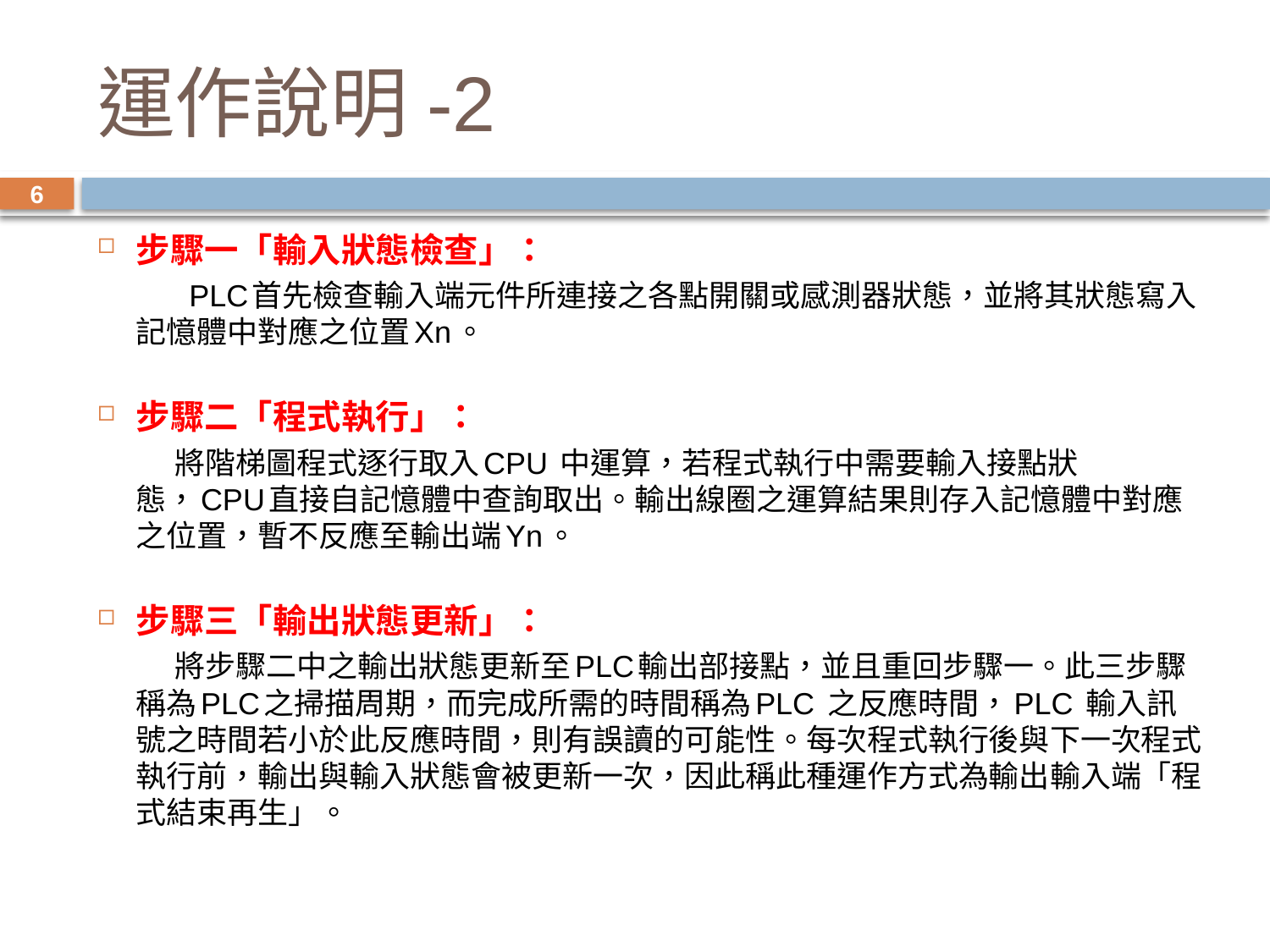

# 運作說明-2
6
步驟一「輸入狀態檢查」：
            PLC首先檢查輸入端元件所連接之各點開關或感測器狀態，並將其狀態寫入記憶體中對應之位置Xn。

步驟二「程式執行」：
            將階梯圖程式逐行取入CPU 中運算，若程式執行中需要輸入接點狀態，CPU直接自記憶體中查詢取出。輸出線圈之運算結果則存入記憶體中對應之位置，暫不反應至輸出端Yn。

步驟三「輸出狀態更新」：
            將步驟二中之輸出狀態更新至PLC輸出部接點，並且重回步驟一。此三步驟稱為PLC之掃描周期，而完成所需的時間稱為PLC 之反應時間，PLC 輸入訊號之時間若小於此反應時間，則有誤讀的可能性。每次程式執行後與下一次程式執行前，輸出與輸入狀態會被更新一次，因此稱此種運作方式為輸出輸入端「程式結束再生」。